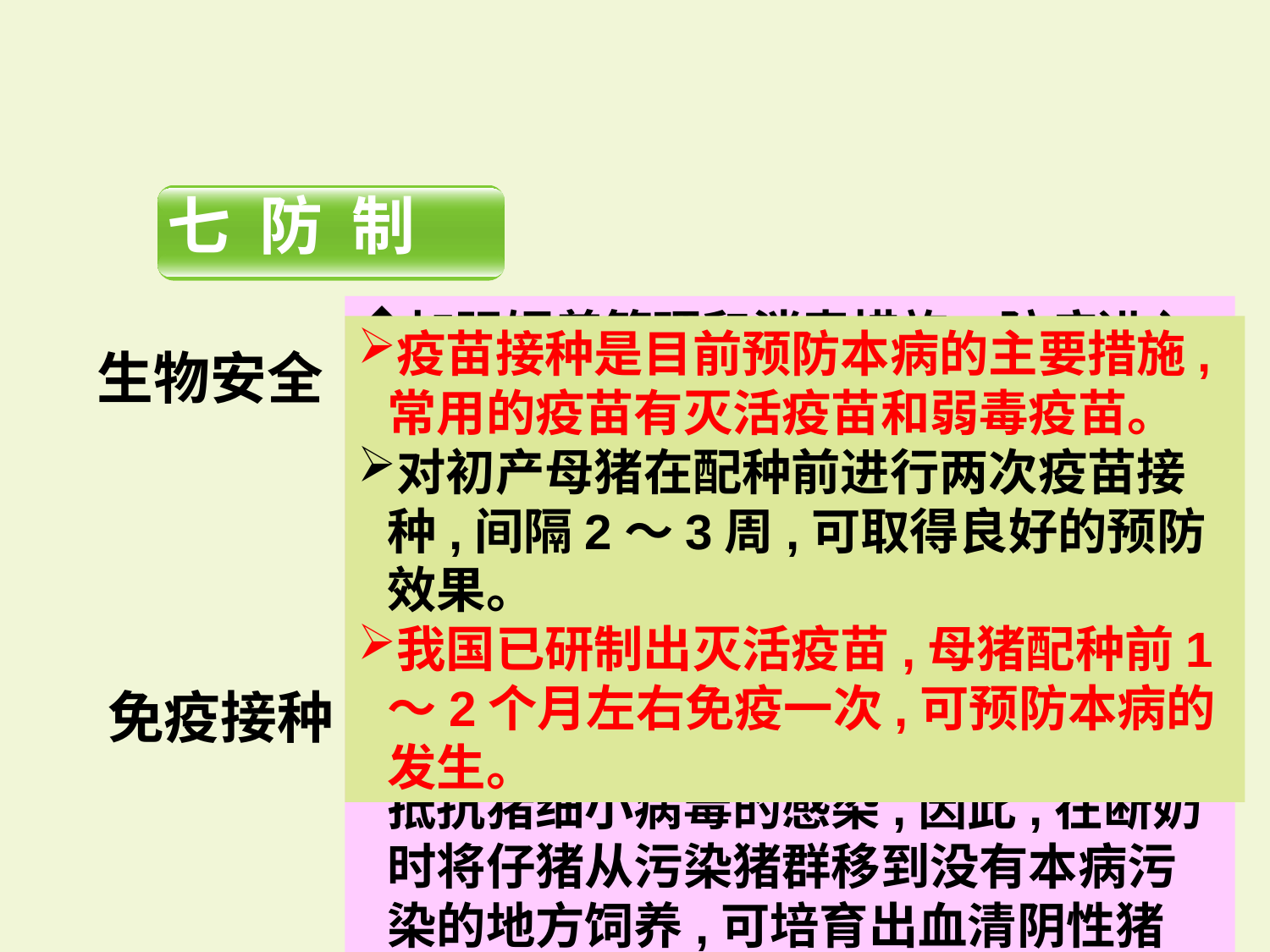

七  防  制

加强饲养管理和消毒措施，防病进入猪场。坚持自繁自养，如需引种，应从阴性猪场引进，隔离饲养观察半个月，经2次血清学检测，HI效价在1：256以下或阴性时方可混群饲养。
净化猪群。仔猪母源抗体的持续期为14～24周,抗体效价大于1:80时可抵抗猪细小病毒的感染,因此,在断奶时将仔猪从污染猪群移到没有本病污染的地方饲养,可培育出血清阴性猪群。
疫苗接种是目前预防本病的主要措施,常用的疫苗有灭活疫苗和弱毒疫苗。
对初产母猪在配种前进行两次疫苗接种,间隔2～3周,可取得良好的预防效果。
我国已研制出灭活疫苗,母猪配种前1～2个月左右免疫一次,可预防本病的发生。
生物安全
免疫接种